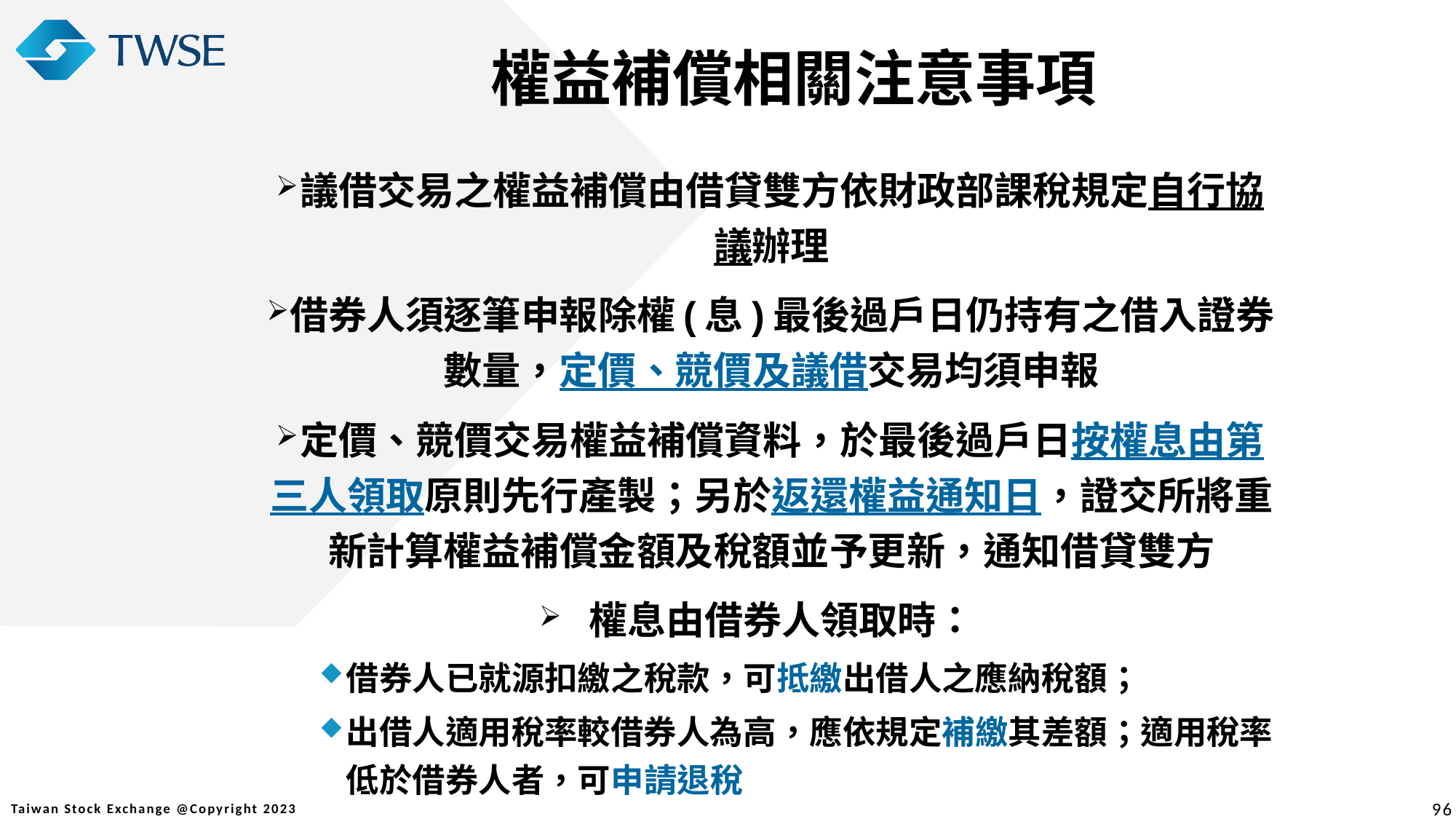

權益補償相關注意事項
議借交易之權益補償由借貸雙方依財政部課稅規定自行協議辦理
借券人須逐筆申報除權(息)最後過戶日仍持有之借入證券數量，定價、競價及議借交易均須申報
定價、競價交易權益補償資料，於最後過戶日按權息由第三人領取原則先行產製；另於返還權益通知日，證交所將重新計算權益補償金額及稅額並予更新，通知借貸雙方
權息由借券人領取時：
借券人已就源扣繳之稅款，可抵繳出借人之應納稅額；
出借人適用稅率較借券人為高，應依規定補繳其差額；適用稅率低於借券人者，可申請退稅

96